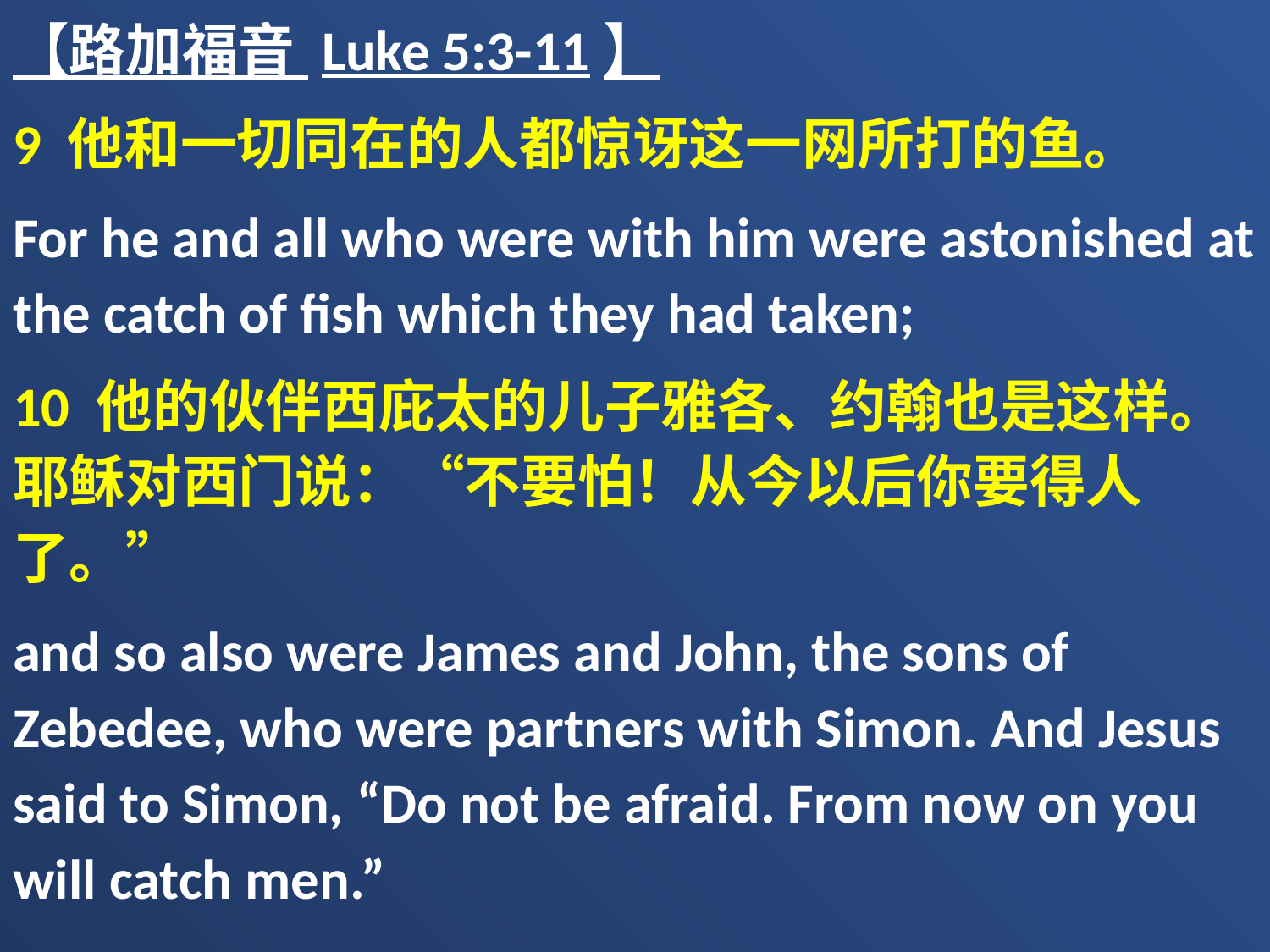

【路加福音 Luke 5:3-11】
9 他和一切同在的人都惊讶这一网所打的鱼。
For he and all who were with him were astonished at the catch of fish which they had taken;
10 他的伙伴西庇太的儿子雅各、约翰也是这样。耶稣对西门说：“不要怕！从今以后你要得人了。”
and so also were James and John, the sons of Zebedee, who were partners with Simon. And Jesus said to Simon, “Do not be afraid. From now on you will catch men.”